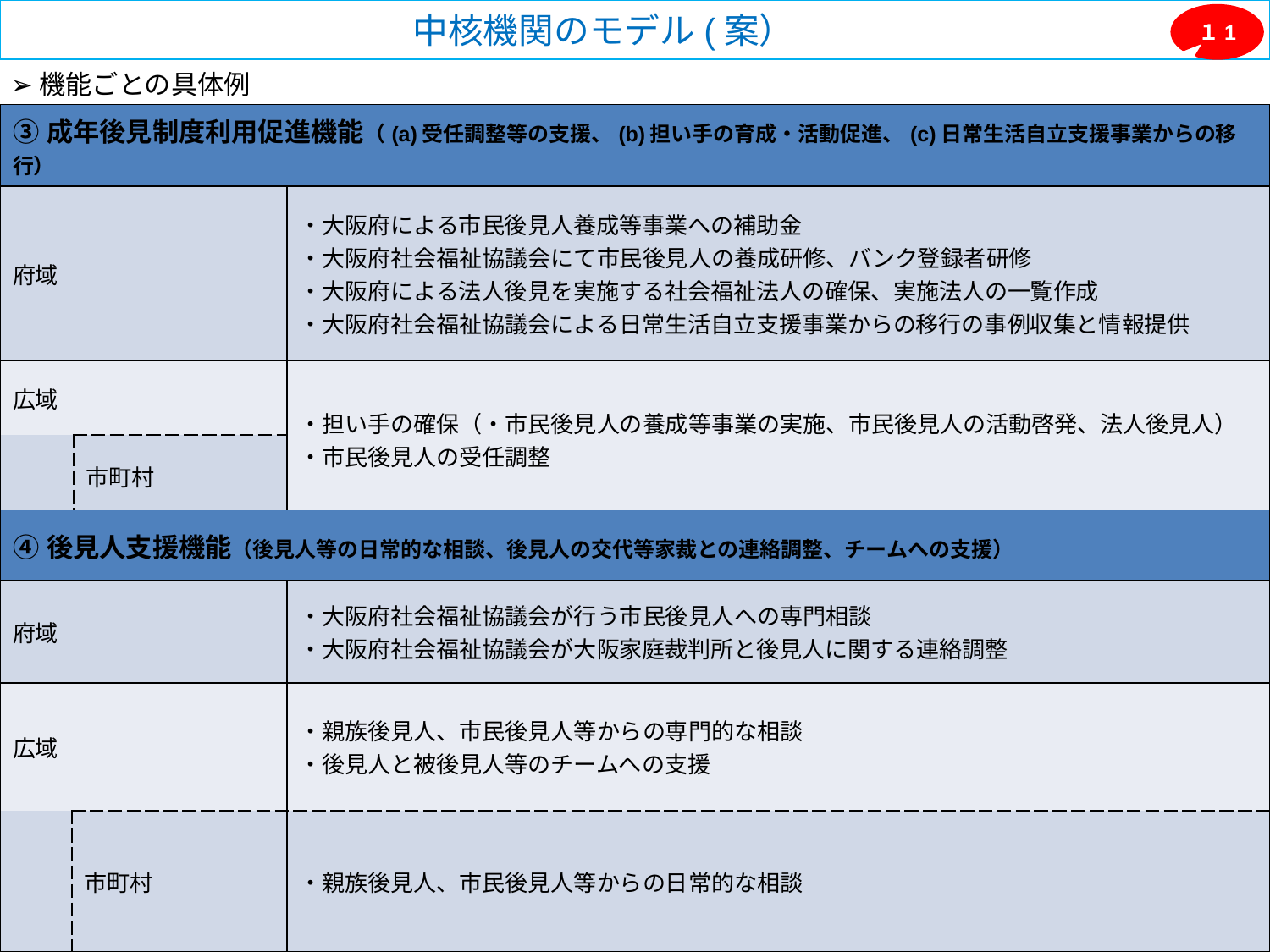

中核機関のモデル(案）
１1
➢機能ごとの具体例
| ③成年後見制度利用促進機能（(a)受任調整等の支援、(b)担い手の育成・活動促進、(c)日常生活自立支援事業からの移行） |  |  |
| --- | --- | --- |
| 府域 |  | ・大阪府による市民後見人養成等事業への補助金 ・大阪府社会福祉協議会にて市民後見人の養成研修、バンク登録者研修 ・大阪府による法人後見を実施する社会福祉法人の確保、実施法人の一覧作成 ・大阪府社会福祉協議会による日常生活自立支援事業からの移行の事例収集と情報提供 |
| 広域 |  | ・担い手の確保（・市民後見人の養成等事業の実施、市民後見人の活動啓発、法人後見人） ・市民後見人の受任調整 |
|  | 市町村 |  |
| ④後見人支援機能（後見人等の日常的な相談、後見人の交代等家裁との連絡調整、チームへの支援） |  |  |
| --- | --- | --- |
| 府域 |  | ・大阪府社会福祉協議会が行う市民後見人への専門相談 ・大阪府社会福祉協議会が大阪家庭裁判所と後見人に関する連絡調整 |
| 広域 |  | ・親族後見人、市民後見人等からの専門的な相談 ・後見人と被後見人等のチームへの支援 |
|  | 市町村 | ・親族後見人、市民後見人等からの日常的な相談 |